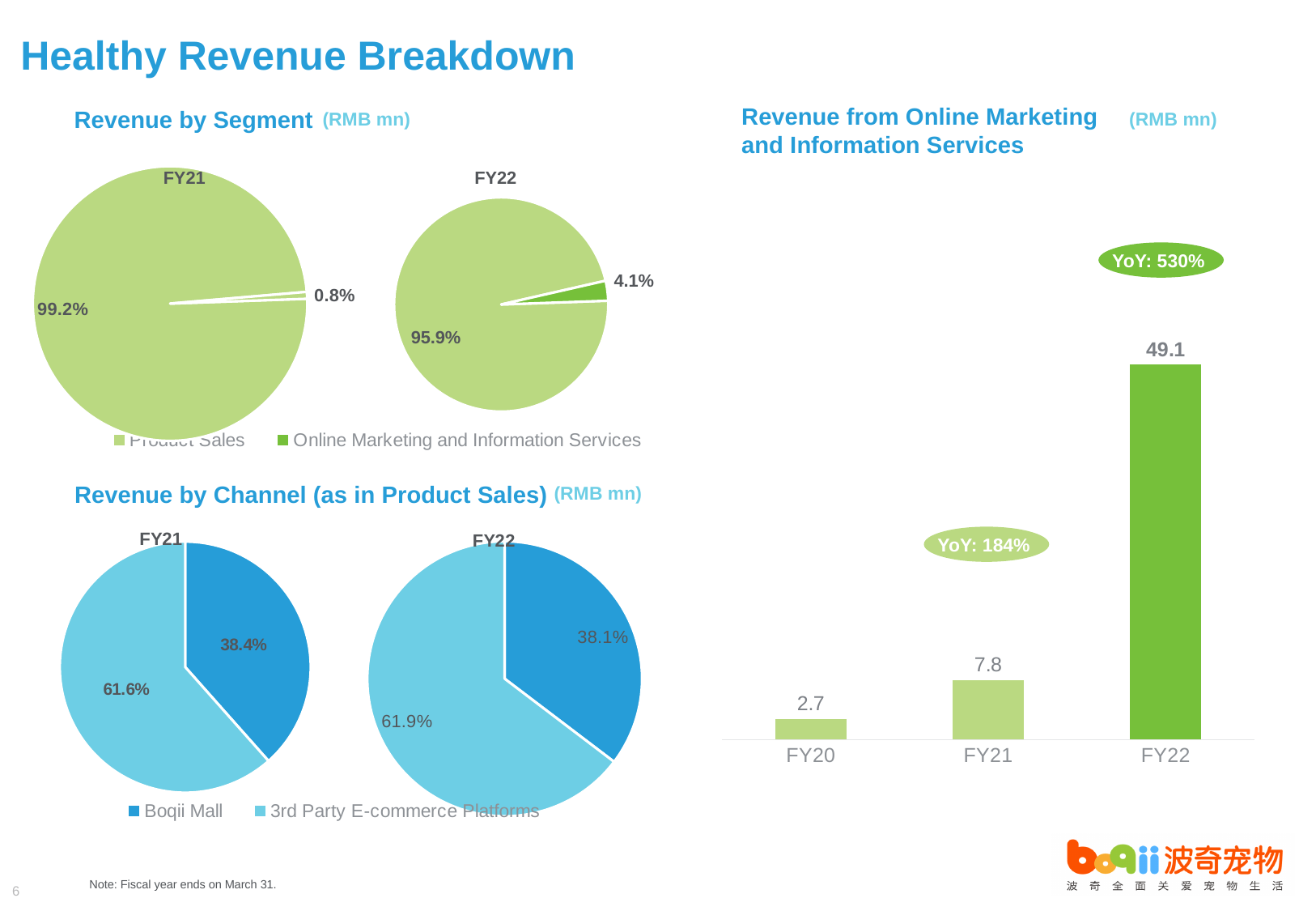

# Healthy Revenue Breakdown
Revenue from Online Marketing
and Information Services
Revenue by Segment
(RMB mn)
(RMB mn)
FY21

### Chart

| Category | 销售额 |
|---|---|
| Product Sales | 0.992 |
| Online Marketing and Information Services | 0.008 |
FY22

### Chart

| Category | 销售额 |
|---|---|
| Product Sales | 0.97 |
| Online Marketing and Information Services | 0.03 |

### Chart

| Category | 數列 2 |
|---|---|
| FY20 | 2.7 |
| FY21 | 7.8 |
| FY22 | 49.1 |
YoY: 530%
4.1%
95.9%
Revenue by Channel (as in Product Sales)
(RMB mn)

### Chart: FY22

| Category | FY22 |
|---|---|
| Boqii Mall | 433.6 |
| 3rd Party E-commerce Platforms | 793.8 |

### Chart: FY21

| Category | FY21 |
|---|---|
| Boqii Mall | 385.6 |
| 3rd Party E-commerce Platforms | 617.6 |
YoY: 184%
Note: Fiscal year ends on March 31.
6